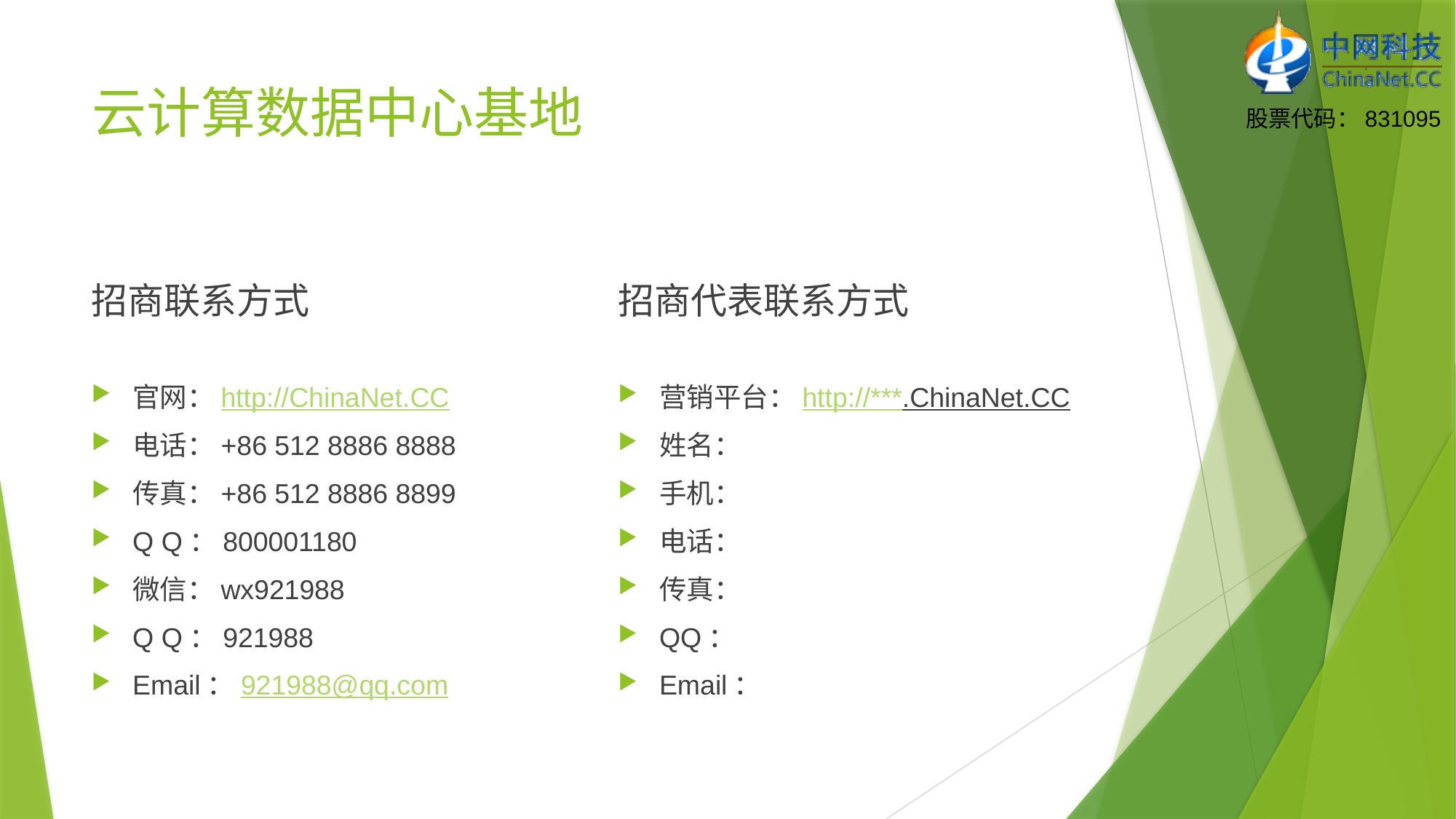

# 云计算数据中心基地
招商联系方式
招商代表联系方式

官网：http://ChinaNet.CC
电话：+86 512 8886 8888
传真：+86 512 8886 8899
Q Q：800001180
微信：wx921988
Q Q：921988
Email：921988@qq.com

营销平台：http://***.ChinaNet.CC
姓名：
手机：
电话：
传真：
QQ：
Email：